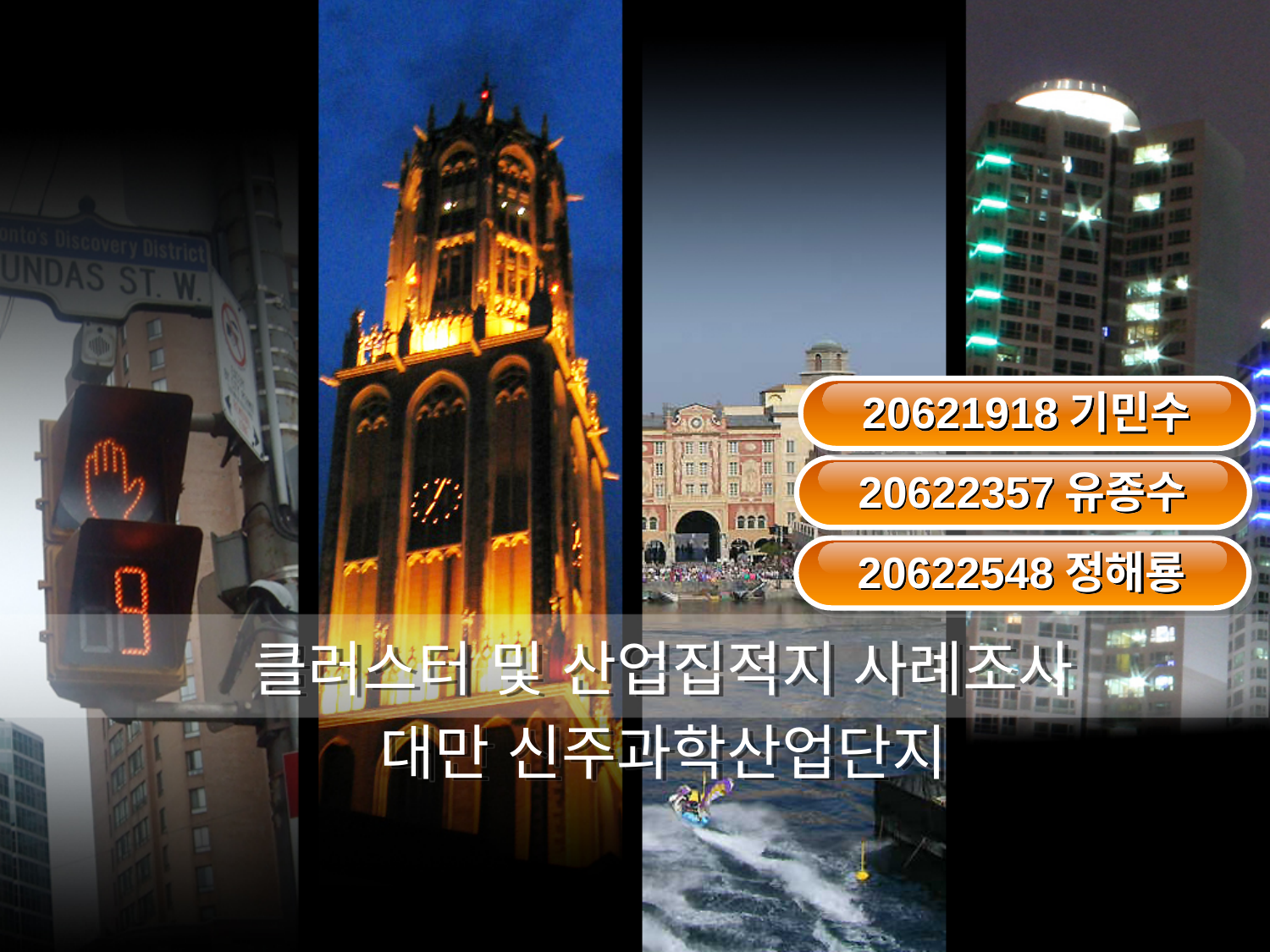

20621918기민수

20622357유종수

20622548정해룡
클러스터 및 산업집적지 사례조사
대만 신주과학산업단지